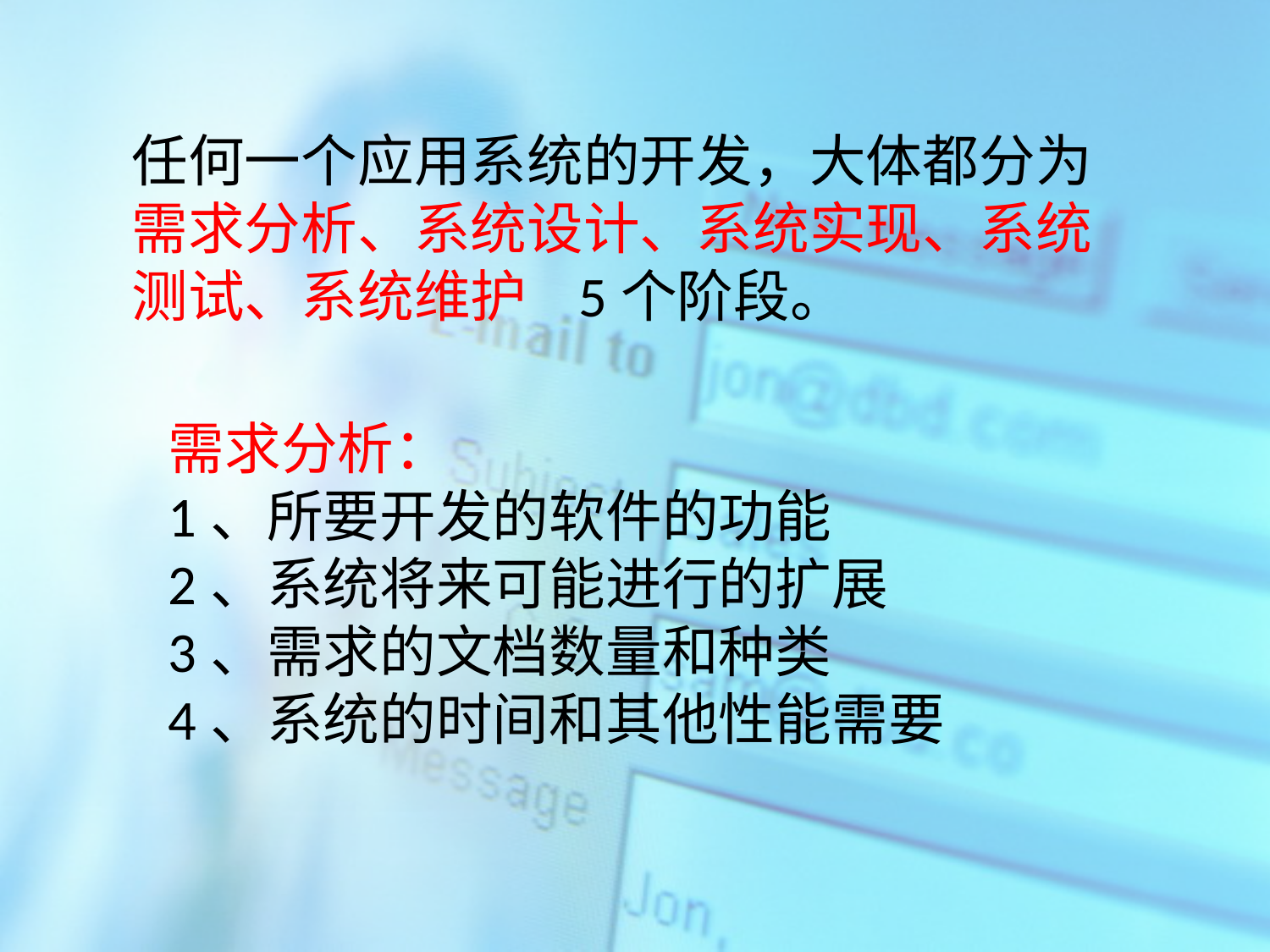

任何一个应用系统的开发，大体都分为需求分析、系统设计、系统实现、系统测试、系统维护   5个阶段。
需求分析：
1、所要开发的软件的功能
2、系统将来可能进行的扩展
3、需求的文档数量和种类
4、系统的时间和其他性能需要